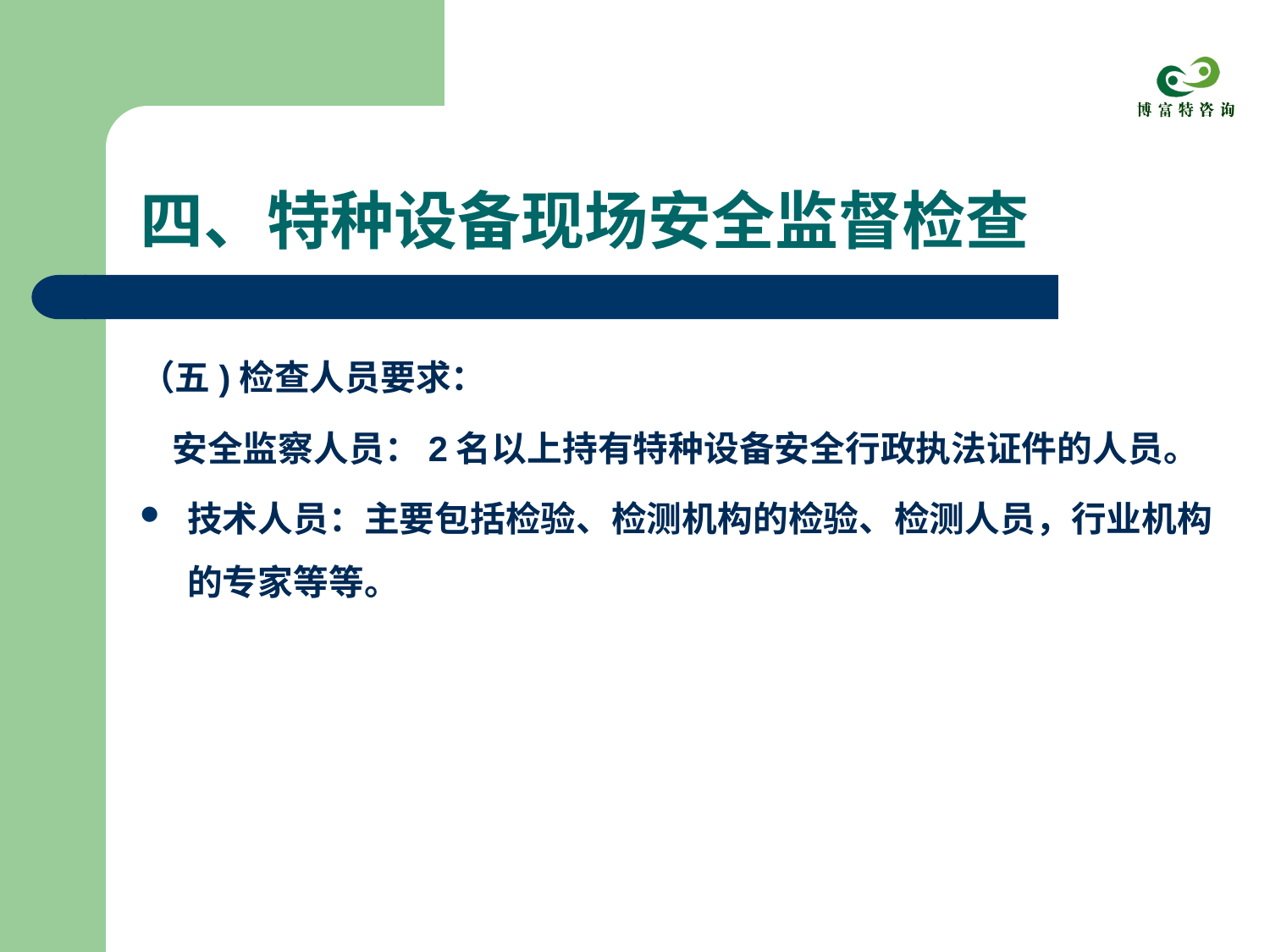

# 四、特种设备现场安全监督检查
（五)检查人员要求：
   安全监察人员：2名以上持有特种设备安全行政执法证件的人员。
技术人员：主要包括检验、检测机构的检验、检测人员，行业机构的专家等等。